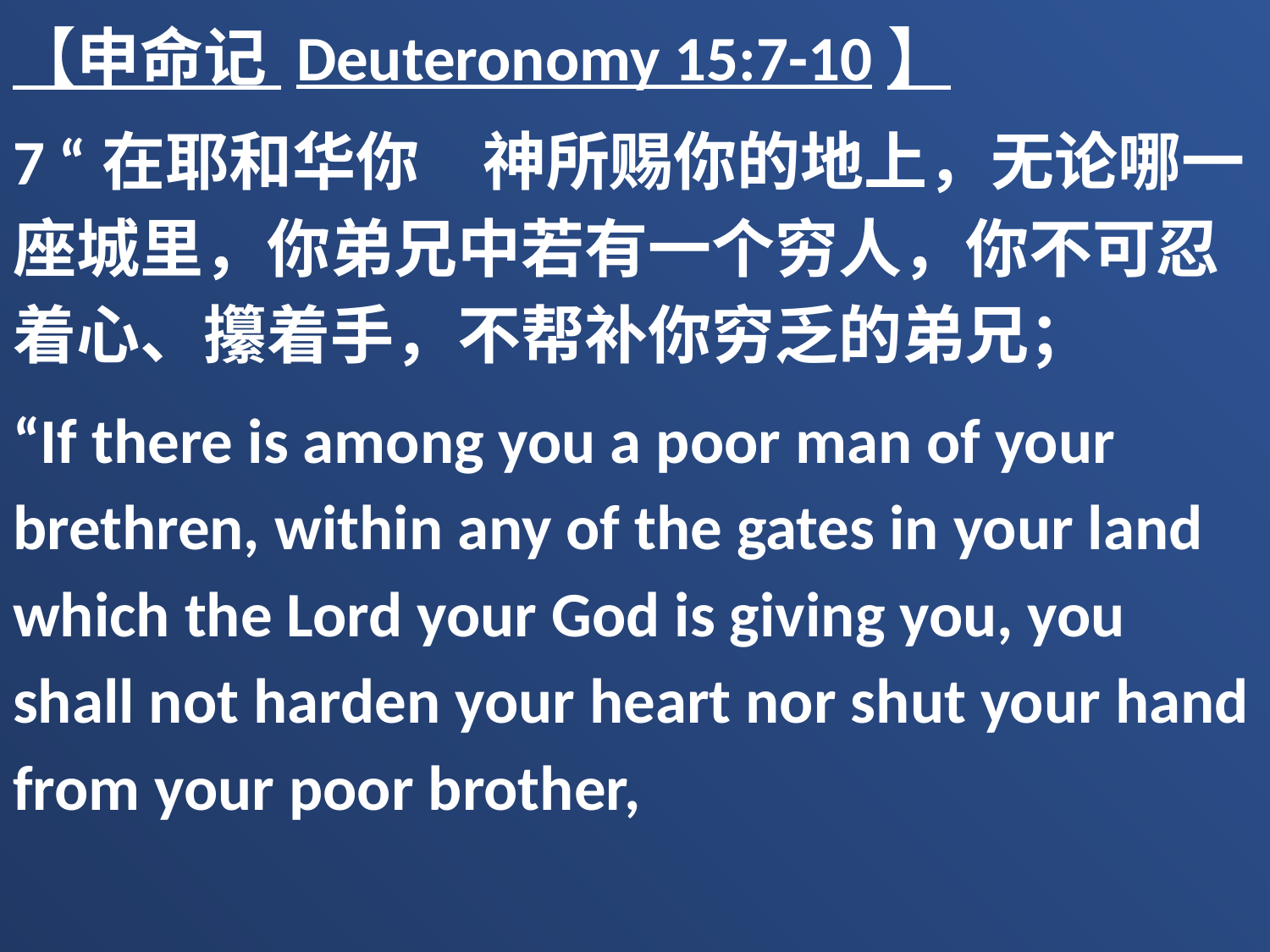

【申命记 Deuteronomy 15:7-10】
7 “在耶和华你　神所赐你的地上，无论哪一座城里，你弟兄中若有一个穷人，你不可忍着心、攥着手，不帮补你穷乏的弟兄；
“If there is among you a poor man of your brethren, within any of the gates in your land which the Lord your God is giving you, you shall not harden your heart nor shut your hand from your poor brother,